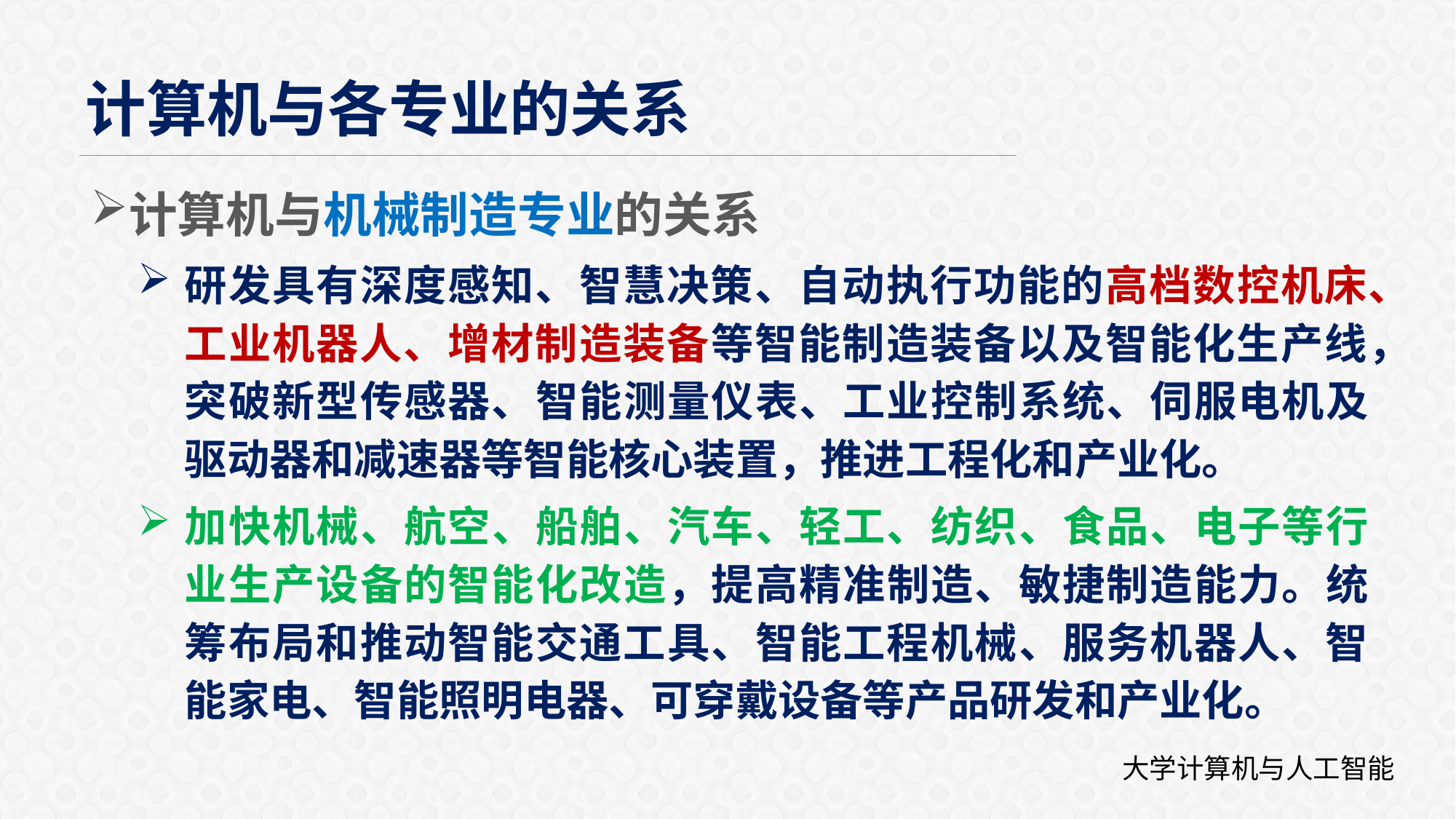

计算机与各专业的关系
计算机与机械制造专业的关系
研发具有深度感知、智慧决策、自动执行功能的高档数控机床、工业机器人、增材制造装备等智能制造装备以及智能化生产线，突破新型传感器、智能测量仪表、工业控制系统、伺服电机及驱动器和减速器等智能核心装置，推进工程化和产业化。
加快机械、航空、船舶、汽车、轻工、纺织、食品、电子等行业生产设备的智能化改造，提高精准制造、敏捷制造能力。统筹布局和推动智能交通工具、智能工程机械、服务机器人、智能家电、智能照明电器、可穿戴设备等产品研发和产业化。